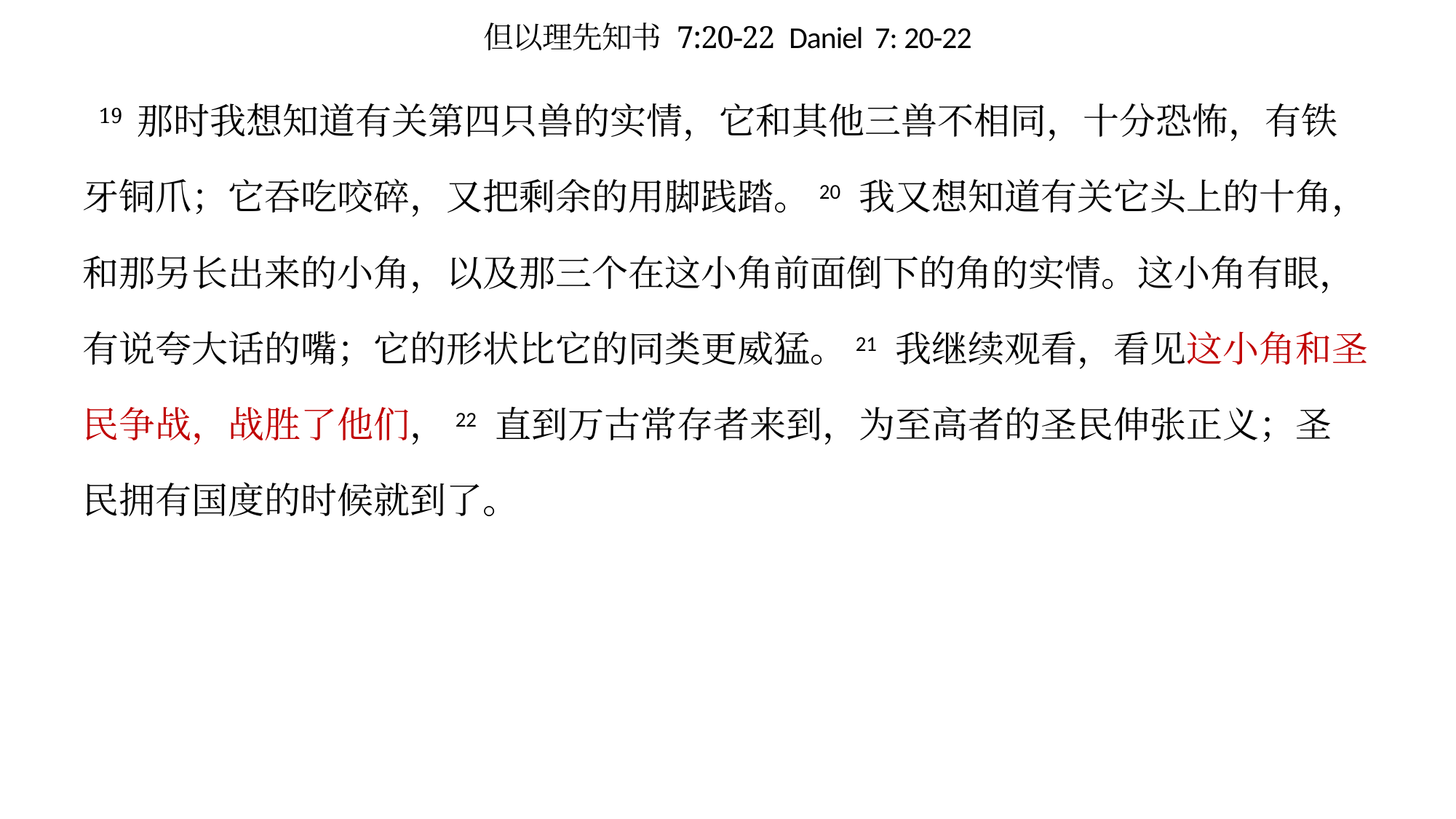

# 但以理先知书 7:20-22  Daniel  7: 20-22
   19 那时我想知道有关第四只兽的实情，它和其他三兽不相同，十分恐怖，有铁牙铜爪；它吞吃咬碎，又把剩余的用脚践踏。20 我又想知道有关它头上的十角，和那另长出来的小角，以及那三个在这小角前面倒下的角的实情。这小角有眼，有说夸大话的嘴；它的形状比它的同类更威猛。21 我继续观看，看见这小角和圣民争战，战胜了他们，22 直到万古常存者来到，为至高者的圣民伸张正义；圣民拥有国度的时候就到了。